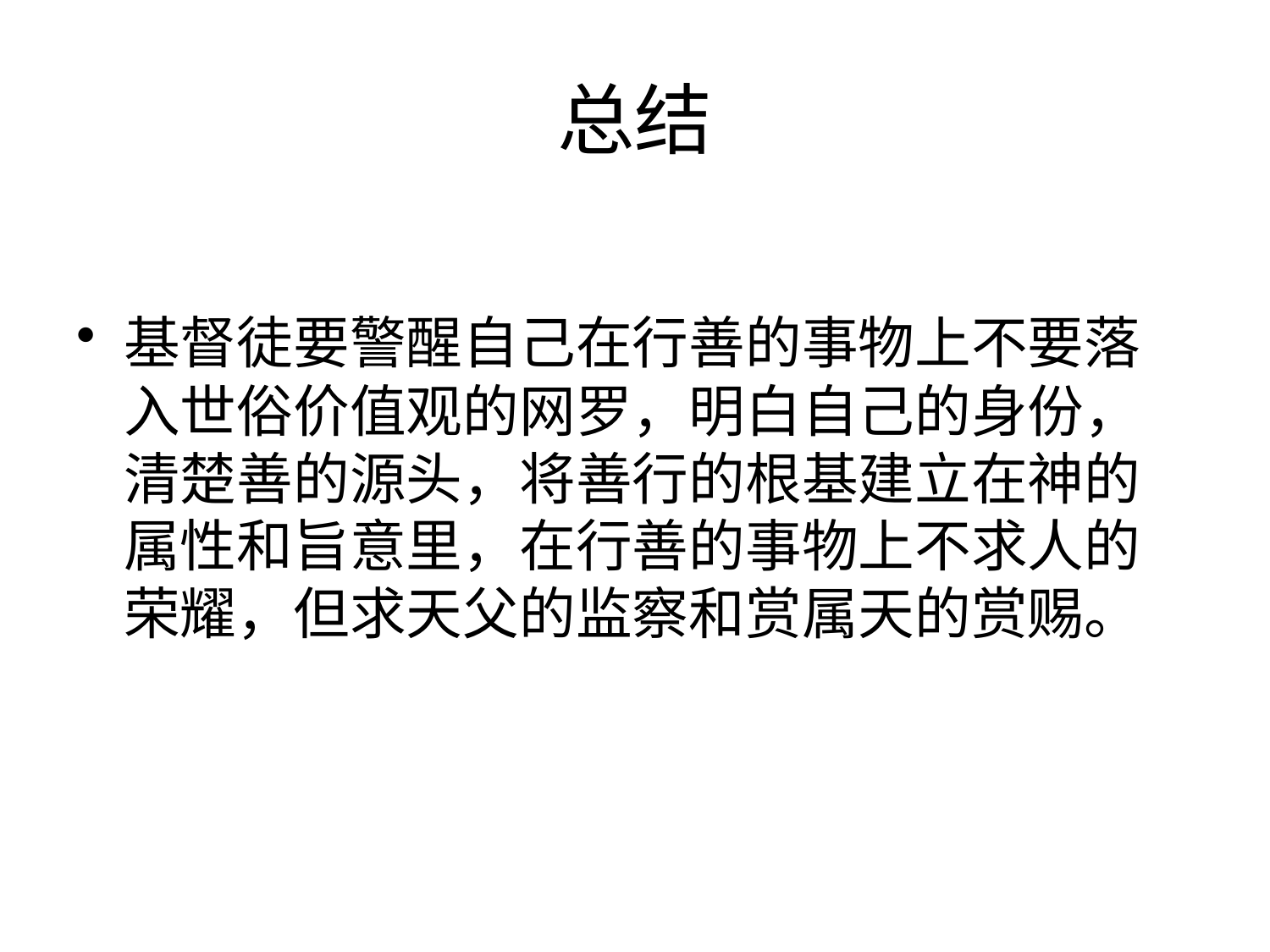

# 总结

基督徒要警醒自己在行善的事物上不要落入世俗价值观的网罗，明白自己的身份，清楚善的源头，将善行的根基建立在神的属性和旨意里，在行善的事物上不求人的荣耀，但求天父的监察和赏属天的赏赐。